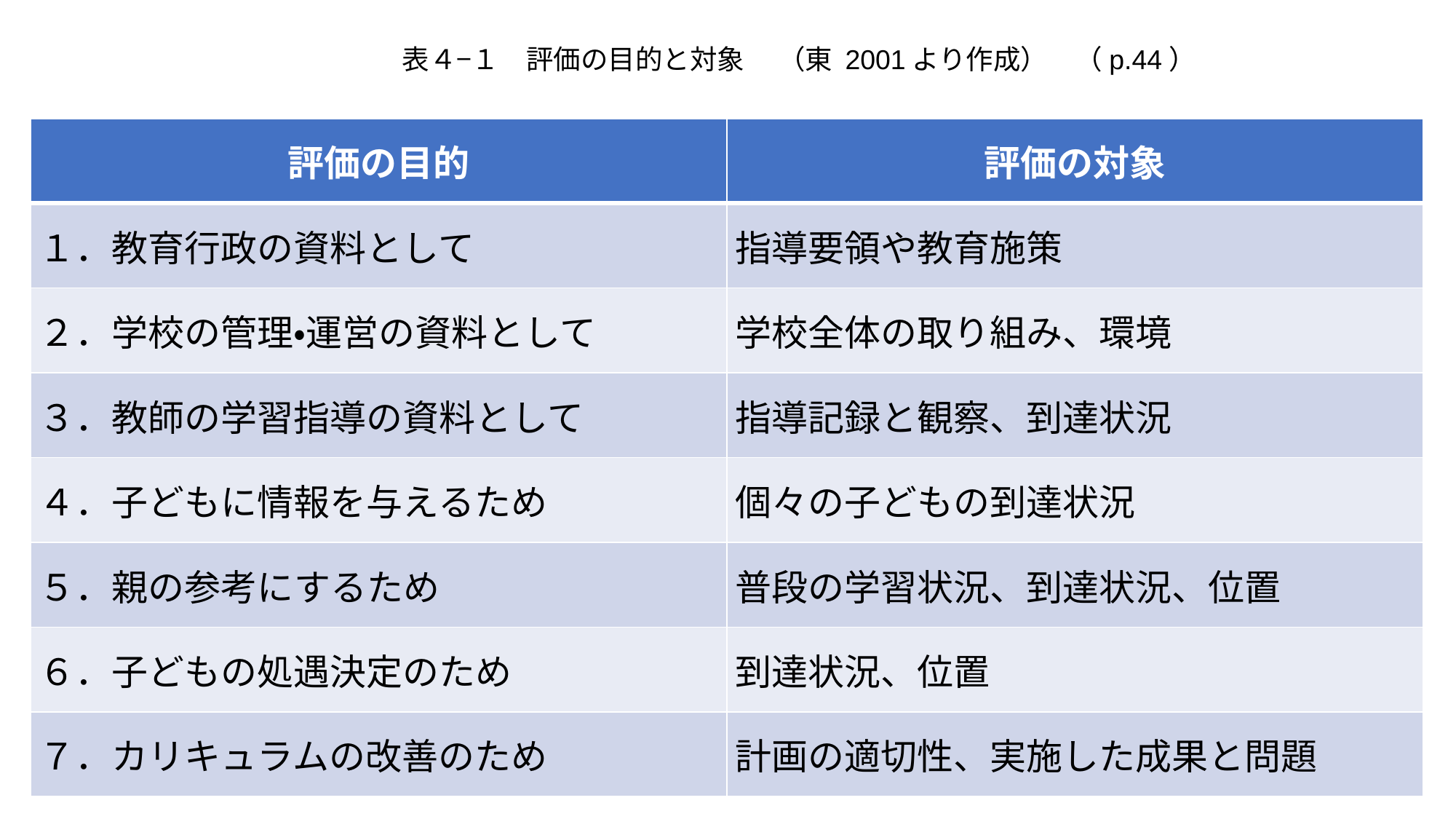

表４−１　評価の目的と対象 　（東 2001より作成）　（p.44）
| 評価の目的 | 評価の対象 |
| --- | --- |
| １．教育行政の資料として | 指導要領や教育施策 |
| ２．学校の管理・運営の資料として | 学校全体の取り組み、環境 |
| ３．教師の学習指導の資料として | 指導記録と観察、到達状況 |
| ４．子どもに情報を与えるため | 個々の子どもの到達状況 |
| ５．親の参考にするため | 普段の学習状況、到達状況、位置 |
| ６．子どもの処遇決定のため | 到達状況、位置 |
| ７．カリキュラムの改善のため | 計画の適切性、実施した成果と問題 |